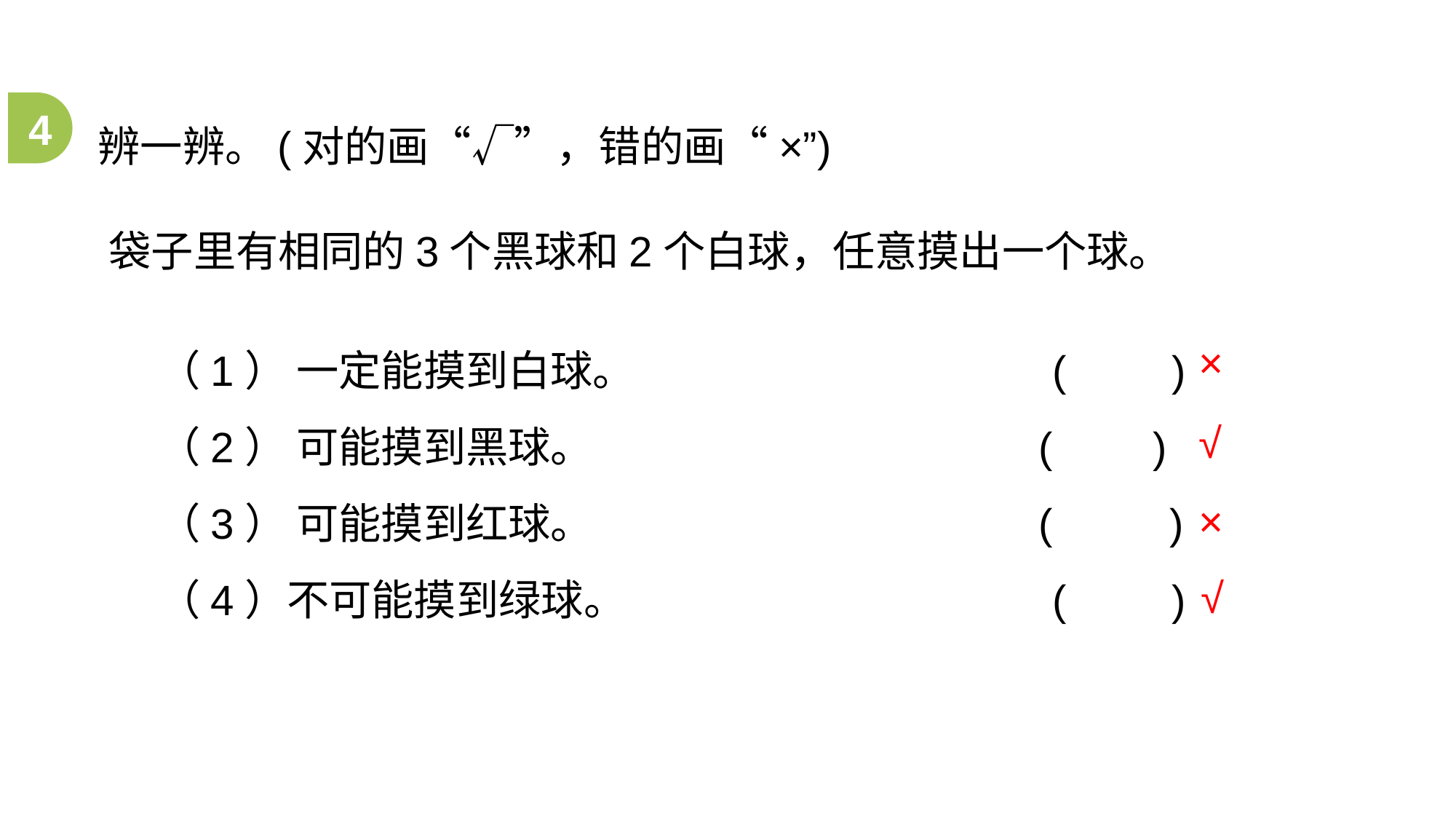

辨一辨。(对的画“√”，错的画“×”)
4
袋子里有相同的3个黑球和2个白球，任意摸出一个球。
（1） 一定能摸到白球。                                           (　　)
（2） 可能摸到黑球。                                              (　    )
（3） 可能摸到红球。                                              ( 　　)
（4）不可能摸到绿球。                                            (　　)
×
√
×
√